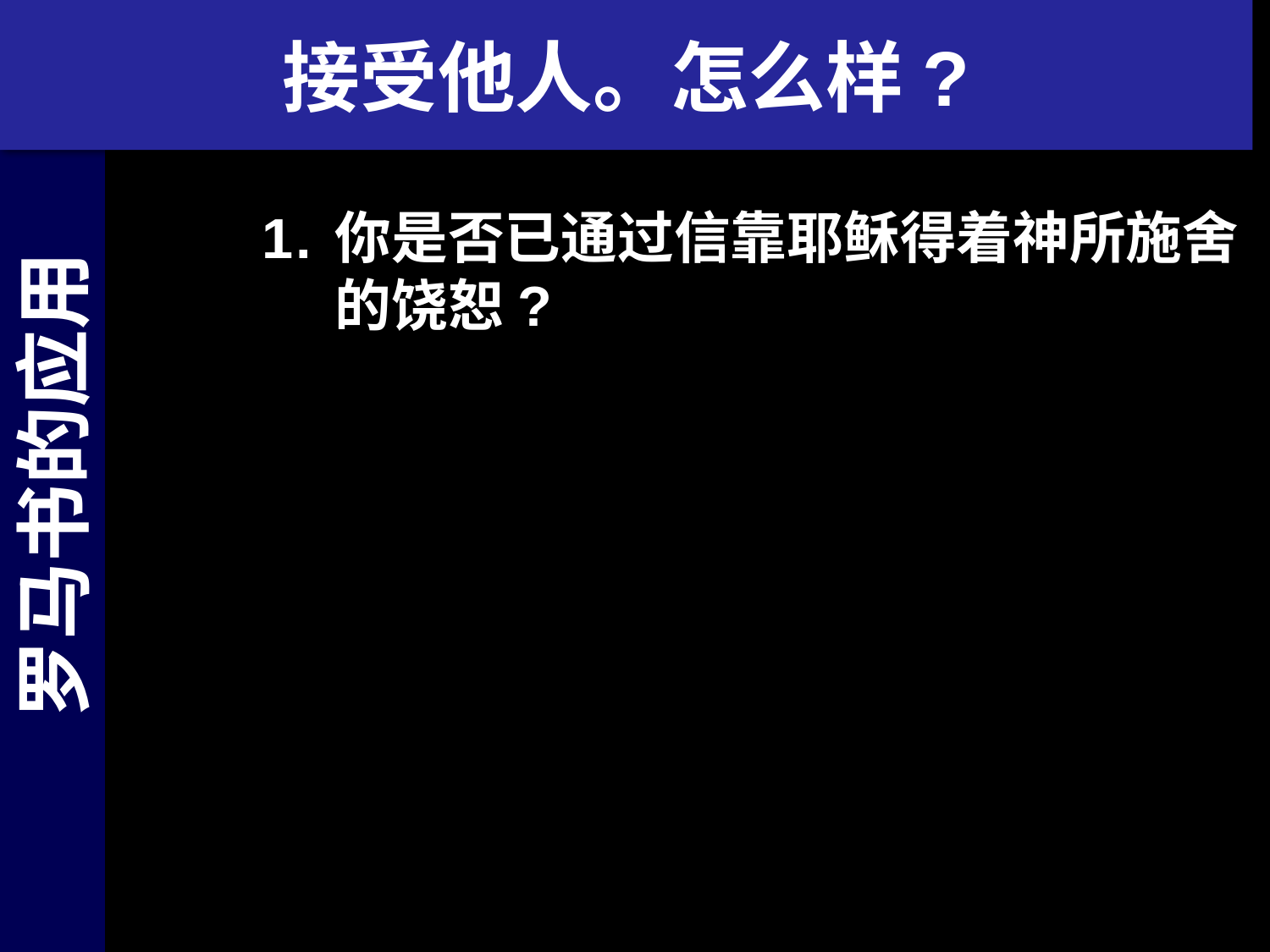

# 接受他人。怎么样?

你是否已通过信靠耶稣得着神所施舍的饶恕?
罗马书的应用